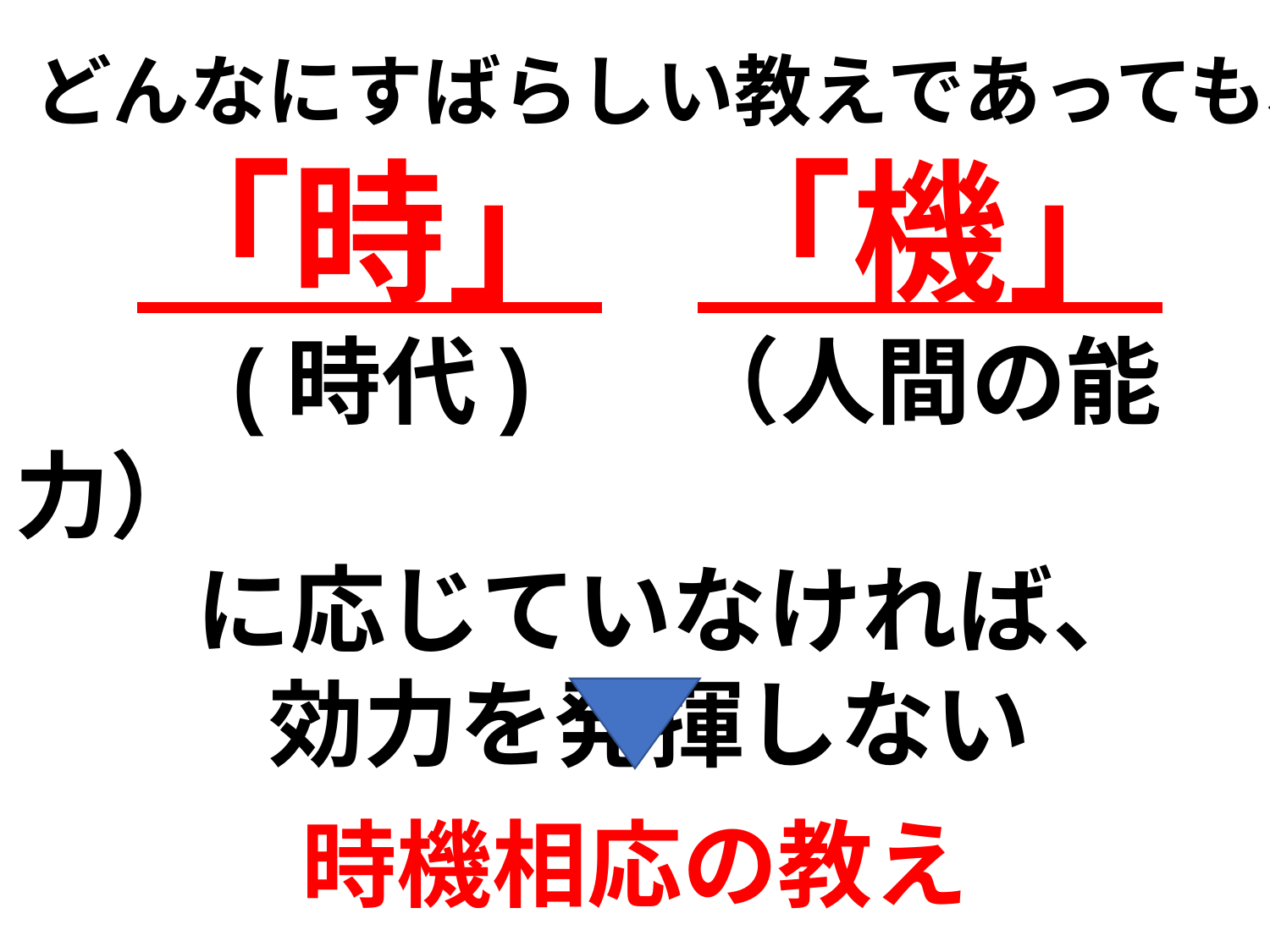

どんなにすばらしい教えであっても、
「時」　「機」
　 　(時代)  　（人間の能力）
 に応じていなければ、
効力を発揮しない

時機相応の教え